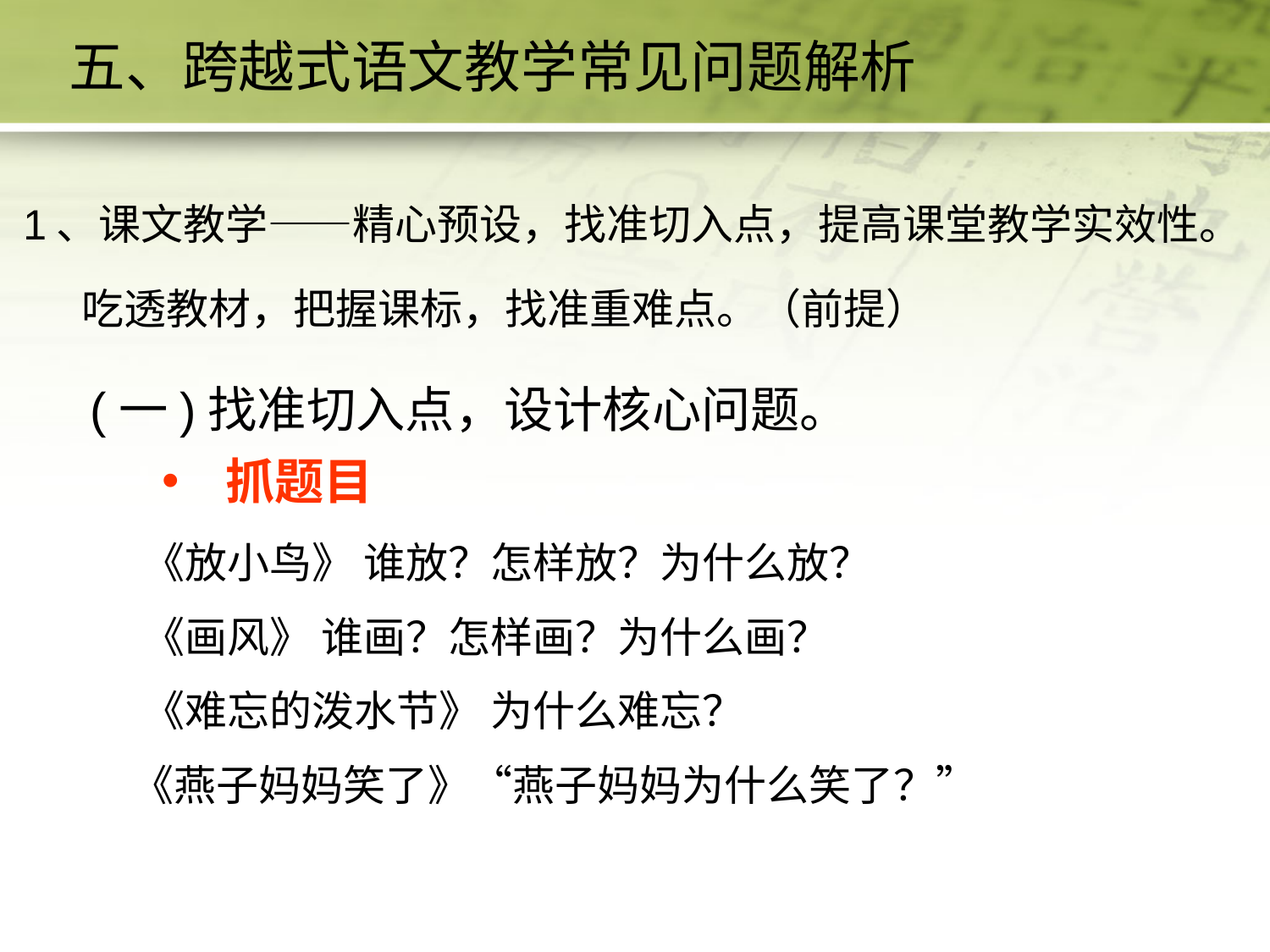

五、跨越式语文教学常见问题解析
1、课文教学——精心预设，找准切入点，提高课堂教学实效性。
吃透教材，把握课标，找准重难点。（前提）
(一)找准切入点，设计核心问题。
抓题目
《放小鸟》 谁放？怎样放？为什么放？
《画风》 谁画？怎样画？为什么画？
《难忘的泼水节》 为什么难忘？
《燕子妈妈笑了》“燕子妈妈为什么笑了？”